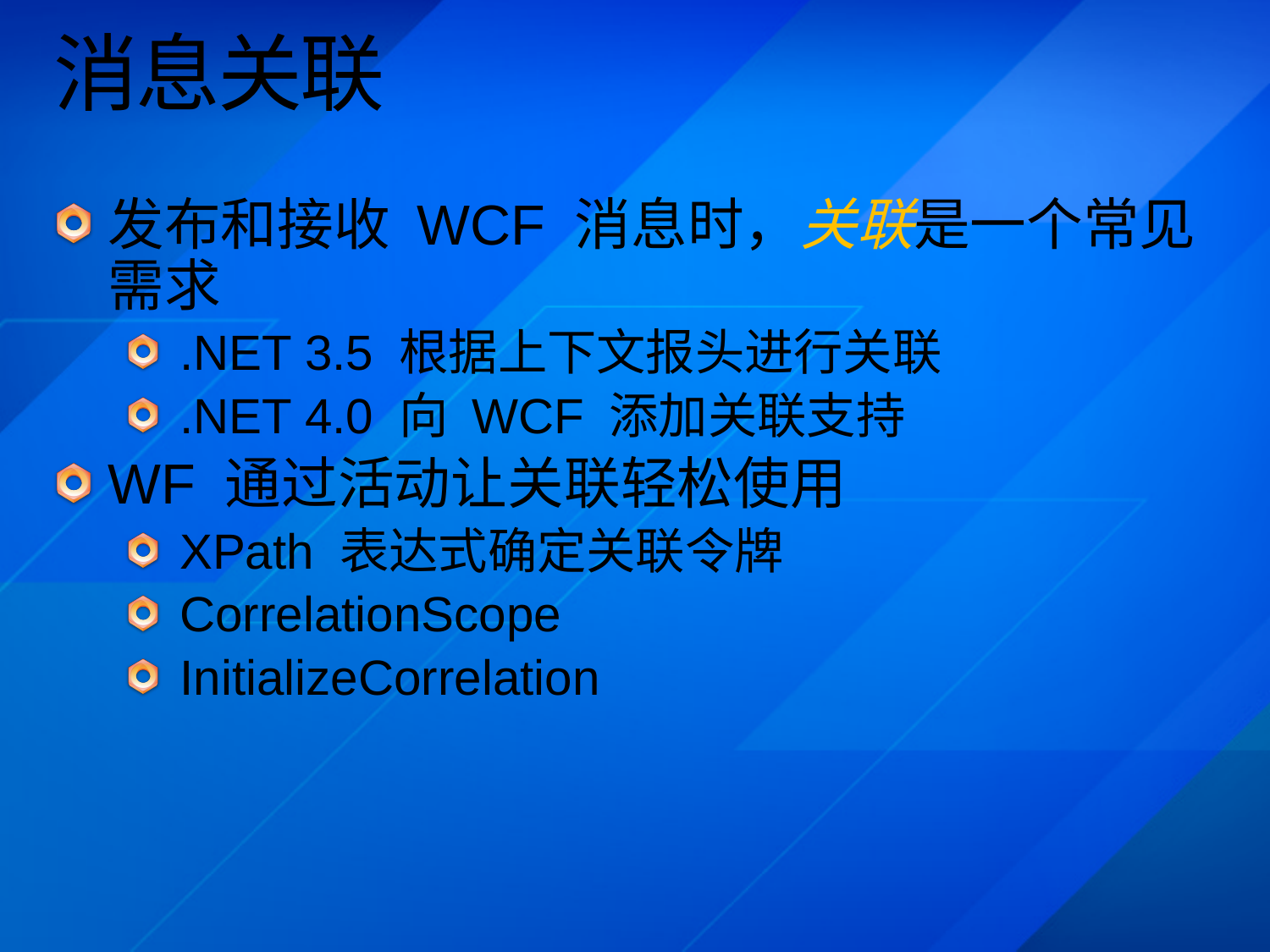

# 消息关联
发布和接收 WCF 消息时，关联是一个常见需求
.NET 3.5 根据上下文报头进行关联
.NET 4.0 向 WCF 添加关联支持
WF 通过活动让关联轻松使用
XPath 表达式确定关联令牌
CorrelationScope
InitializeCorrelation